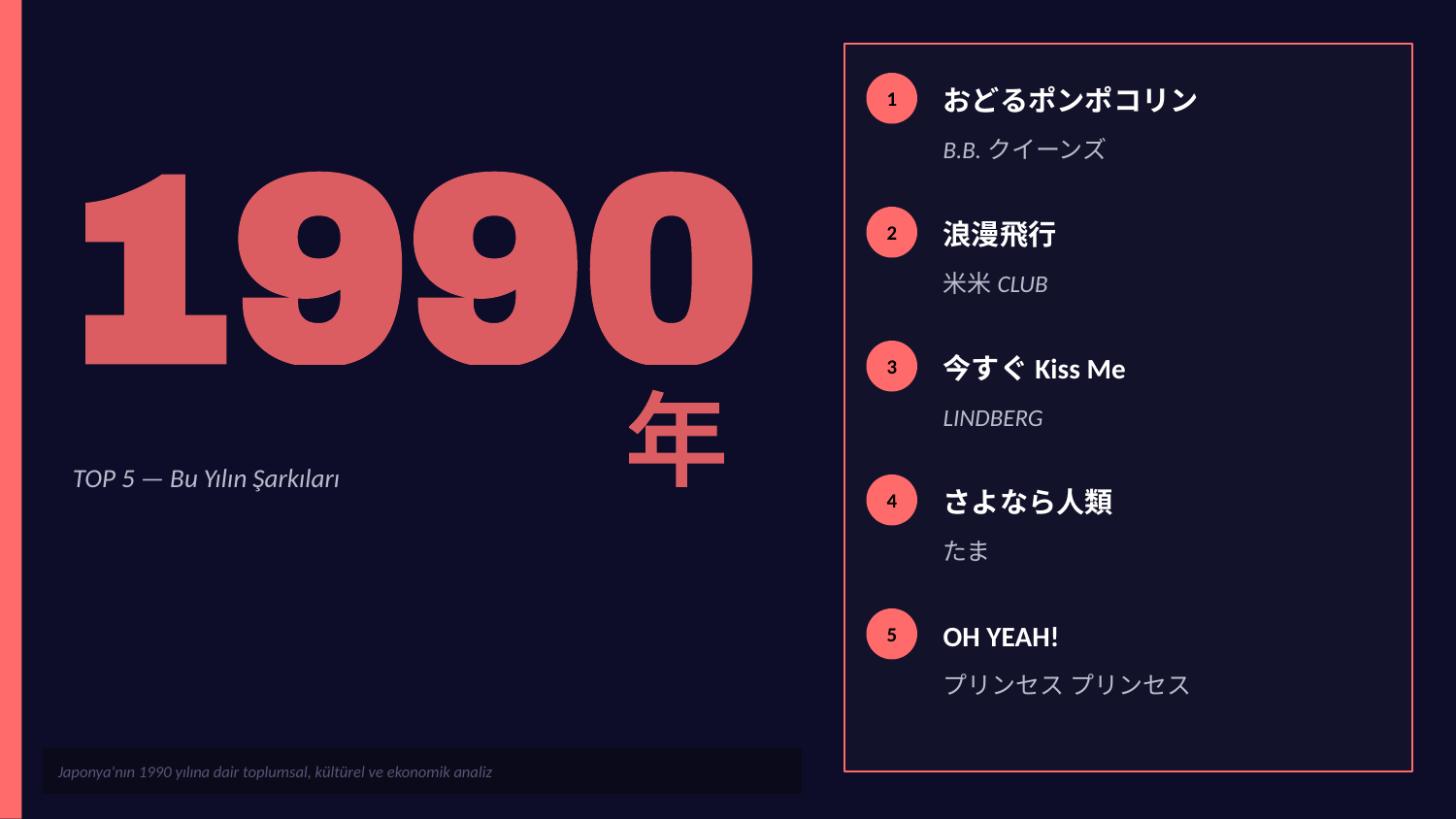

おどるポンポコリン
1990

1
B.B.クイーンズ
浪漫飛行

2
米米CLUB
今すぐKiss Me

3
年
LINDBERG
TOP 5 — Bu Yılın Şarkıları
さよなら人類

4
たま
OH YEAH!

5
プリンセス プリンセス

Japonya'nın 1990 yılına dair toplumsal, kültürel ve ekonomik analiz